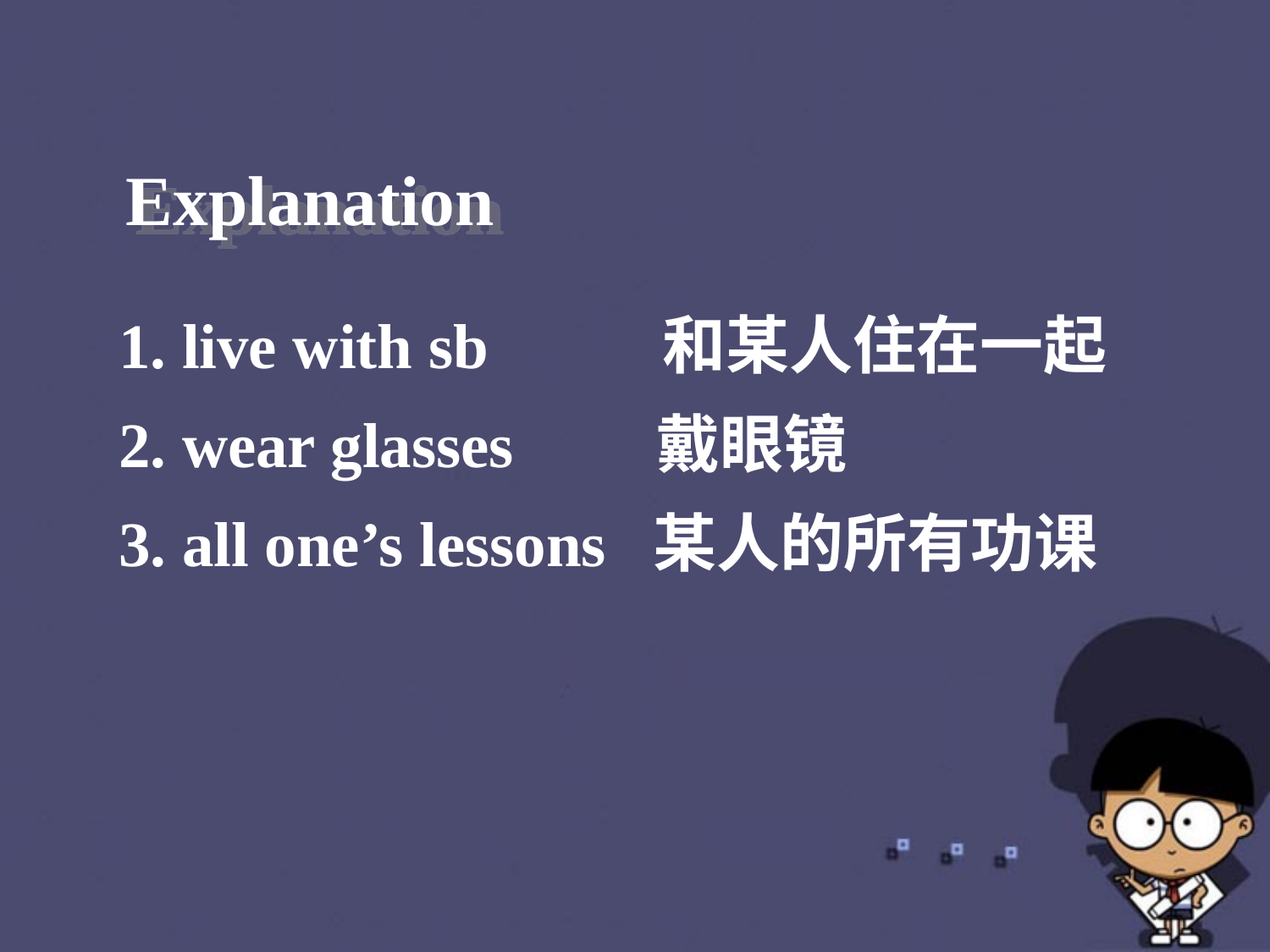

Explanation
live with sb          和某人住在一起
2. wear glasses        戴眼镜
3. all one’s lessons  某人的所有功课